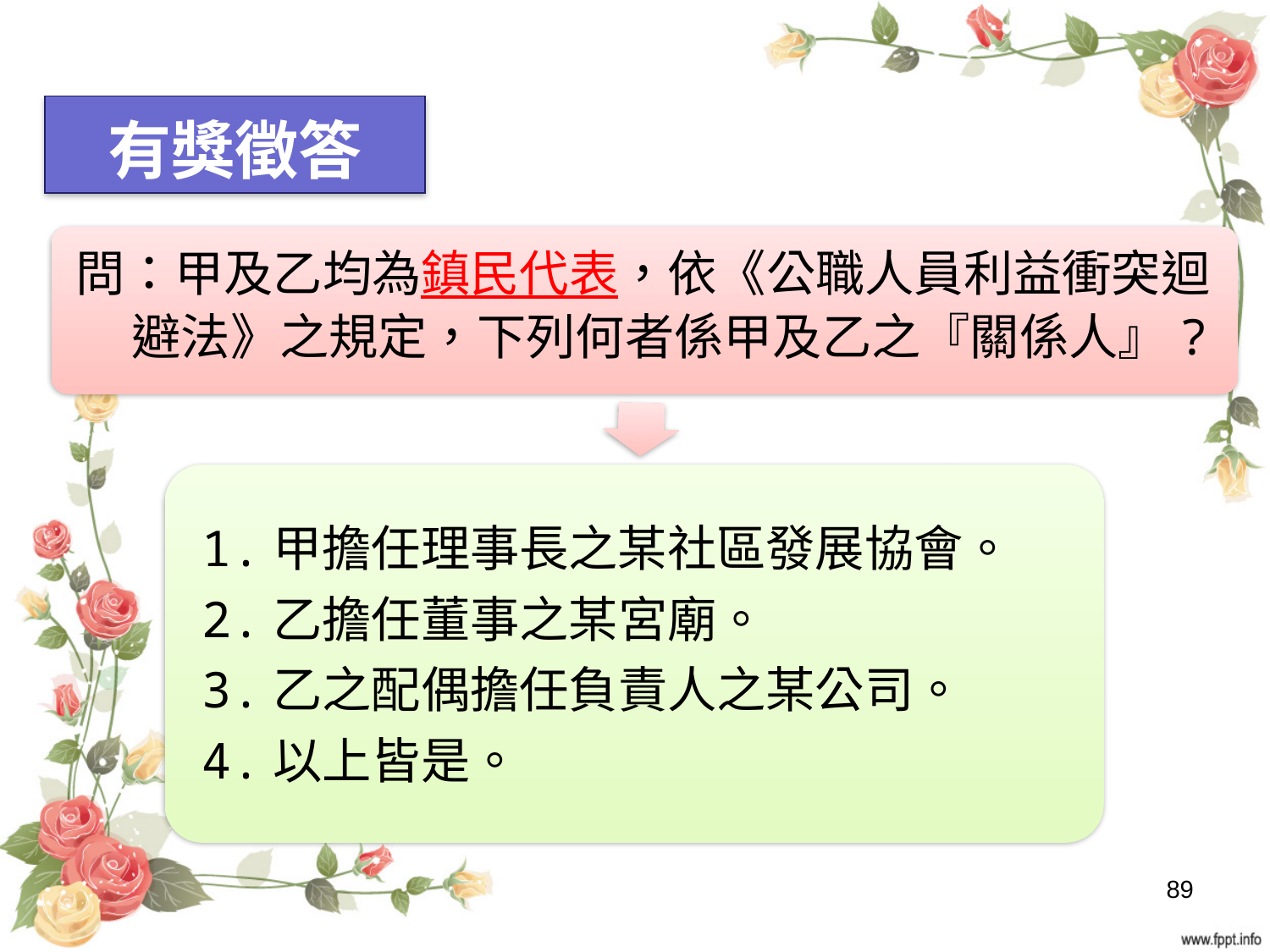

有獎徵答
問：甲及乙均為鎮民代表，依《公職人員利益衝突迴
    避法》之規定，下列何者係甲及乙之『關係人』?

1.甲擔任理事長之某社區發展協會。
2.乙擔任董事之某宮廟。
3.乙之配偶擔任負責人之某公司。
4.以上皆是。

89